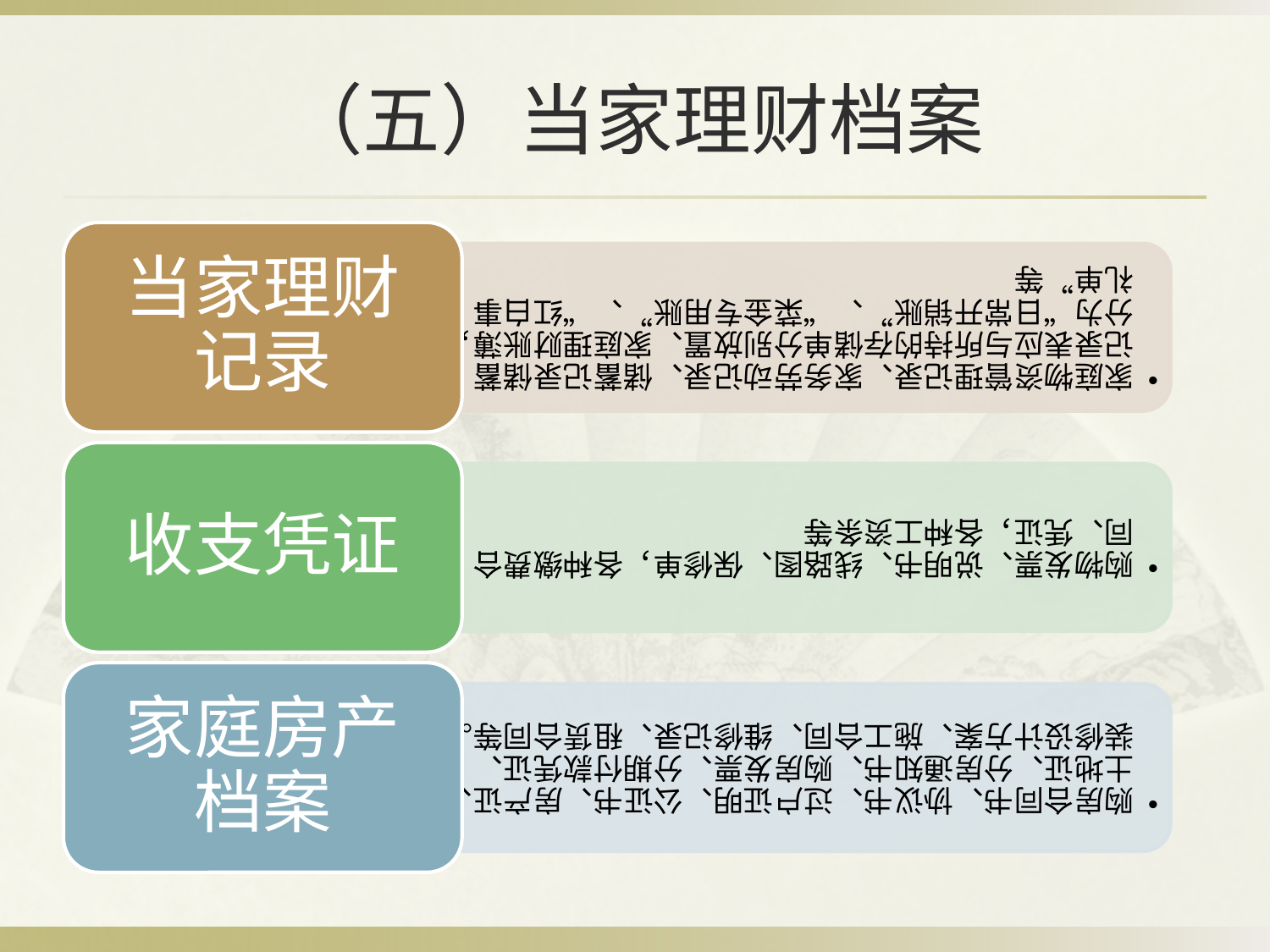

# （五）当家理财档案
家庭物资管理记录、家务劳动记录、储蓄记录储蓄记录表应与所持的存储单分别放置、家庭理财账薄，分为“日常开销账”、“菜金专用账”、“红白事礼单”等
当家理财记录
购物发票、说明书、线路图、保修单，各种缴费合同、凭证，各种工资条等
收支凭证
购房合同书、协议书、过户证明、公证书、房产证、土地证、分房通知书、购房发票、分期付款凭证、装修设计方案、施工合同、维修记录、租赁合同等。
家庭房产档案
66